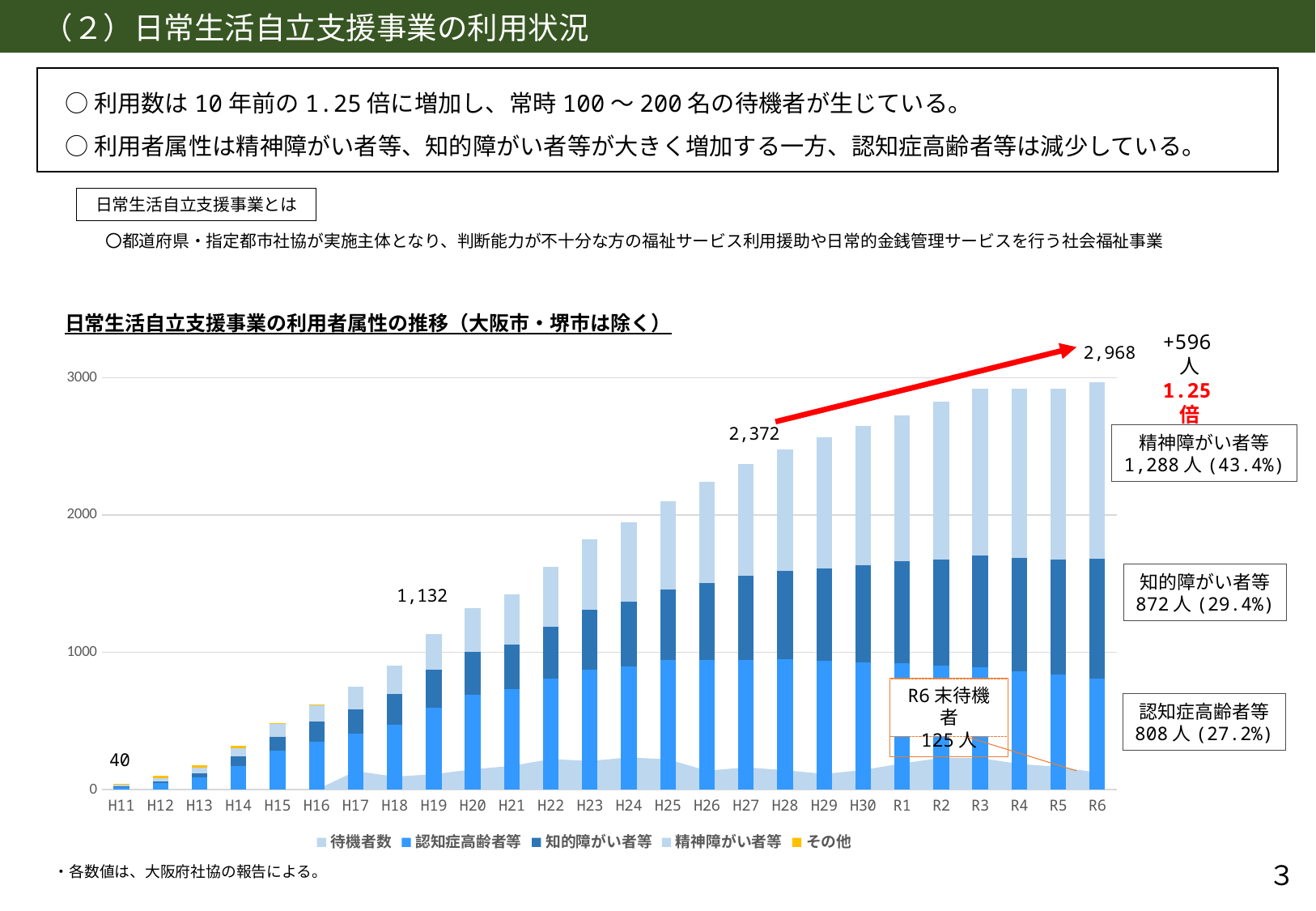

# （２）日常生活自立支援事業の利用状況

○利用数は10年前の1.25倍に増加し、常時100～200名の待機者が生じている。
○利用者属性は精神障がい者等、知的障がい者等が大きく増加する一方、認知症高齢者等は減少している。

　〇都道府県・指定都市社協が実施主体となり、判断能力が不十分な方の福祉サービス利用援助や日常的金銭管理サービスを行う社会福祉事業
日常生活自立支援事業とは
日常生活自立支援事業の利用者属性の推移（大阪市・堺市は除く）
+596人
1.25倍
2,968

[unsupported chart]

精神障がい者等
1,288人(43.4%)
知的障がい者等
872人(29.4%)
R6末待機者
125人

認知症高齢者等
808人(27.2%)
40
・各数値は、大阪府社協の報告による。
３